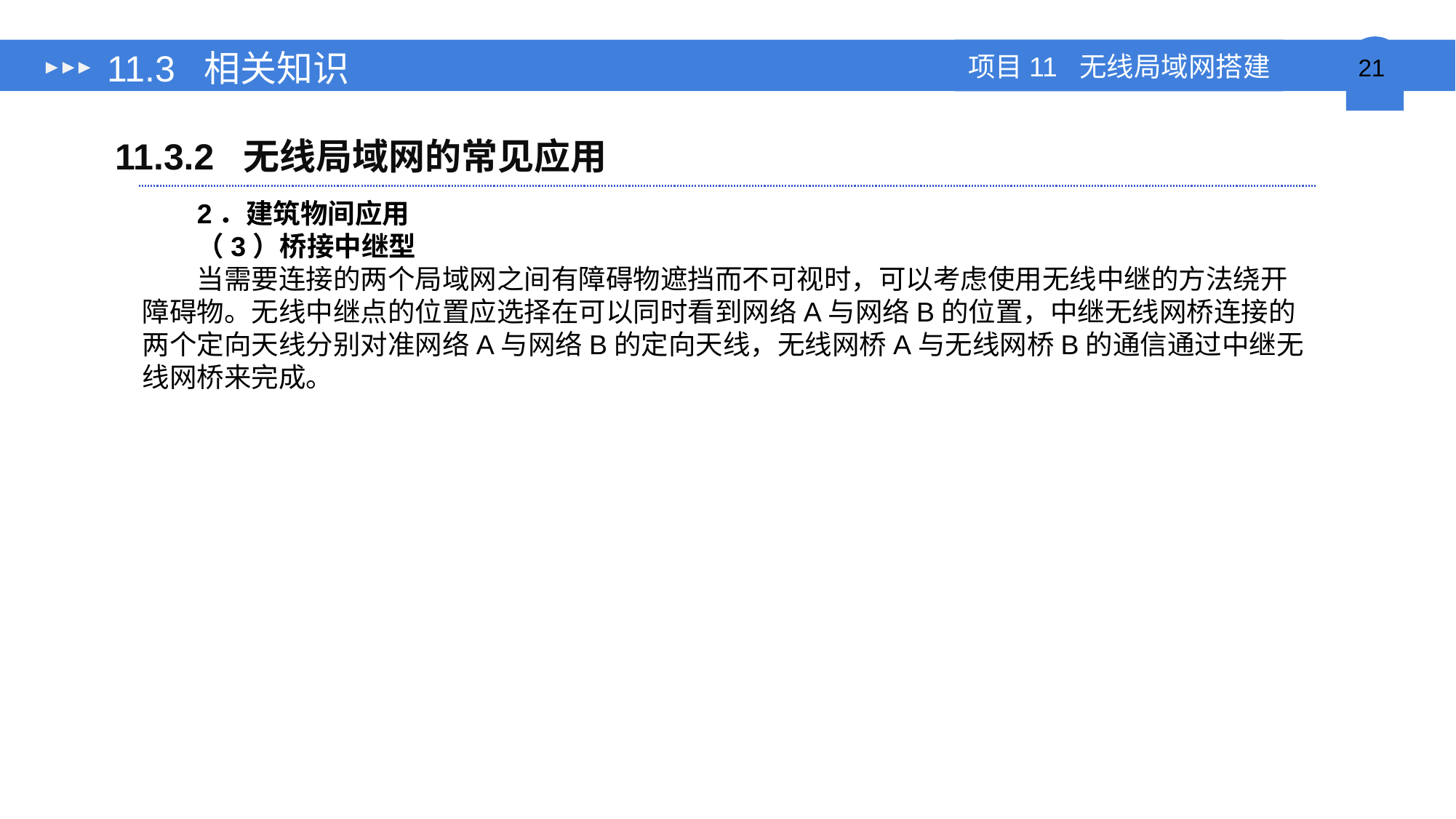

# 11.3  相关知识
11.3.2  无线局域网的常见应用

2．建筑物间应用
（3）桥接中继型
当需要连接的两个局域网之间有障碍物遮挡而不可视时，可以考虑使用无线中继的方法绕开障碍物。无线中继点的位置应选择在可以同时看到网络A与网络B的位置，中继无线网桥连接的两个定向天线分别对准网络A与网络B的定向天线，无线网桥A与无线网桥B的通信通过中继无线网桥来完成。